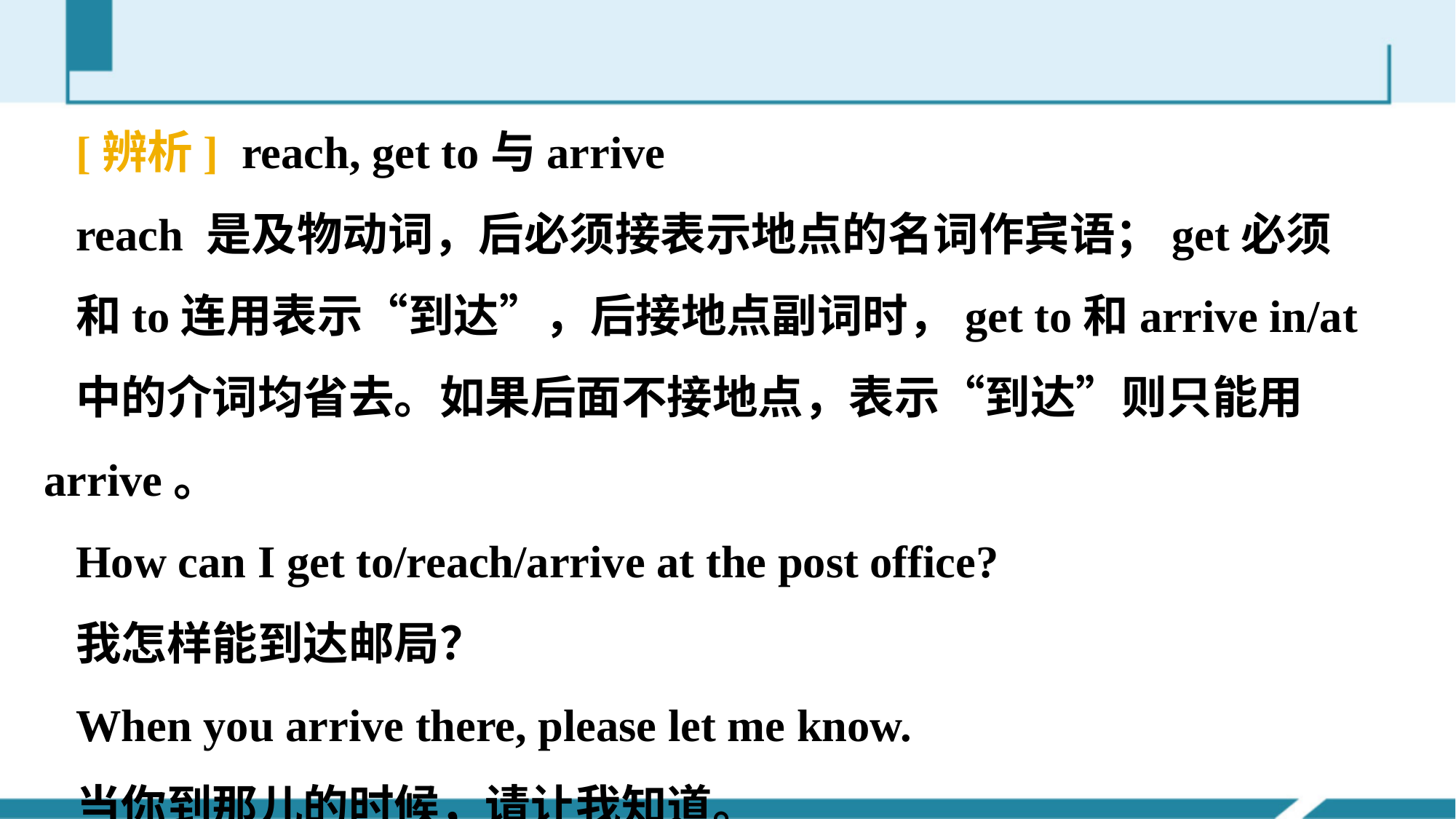

[辨析]  reach, get to与arrive
reach 是及物动词，后必须接表示地点的名词作宾语；get必须
和to连用表示“到达”，后接地点副词时，get to和arrive in/at
中的介词均省去。如果后面不接地点，表示“到达”则只能用arrive。
How can I get to/reach/arrive at the post office?
我怎样能到达邮局？
When you arrive there, please let me know.
当你到那儿的时候，请让我知道。